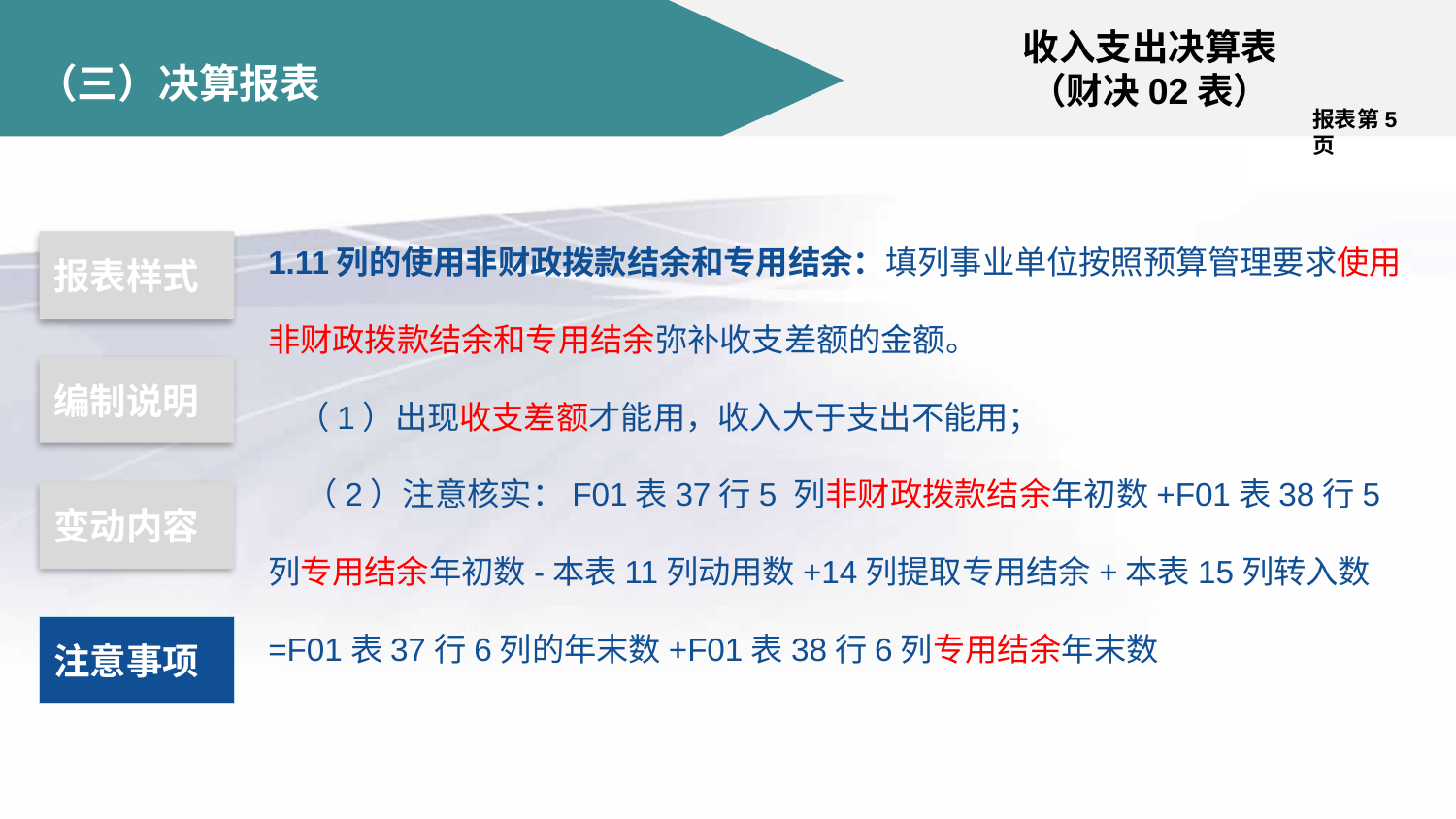

收入支出决算表
（财决02表）
# （三）决算报表
报表第5页
1.11列的使用非财政拨款结余和专用结余：填列事业单位按照预算管理要求使用非财政拨款结余和专用结余弥补收支差额的金额。
    （1）出现收支差额才能用，收入大于支出不能用；
    （2）注意核实：F01表37行5 列非财政拨款结余年初数+F01表38行5列专用结余年初数-本表11列动用数+14列提取专用结余+本表15列转入数=F01表37行6列的年末数+F01表38行6列专用结余年末数

报表样式
编制说明
变动内容
注意事项
43